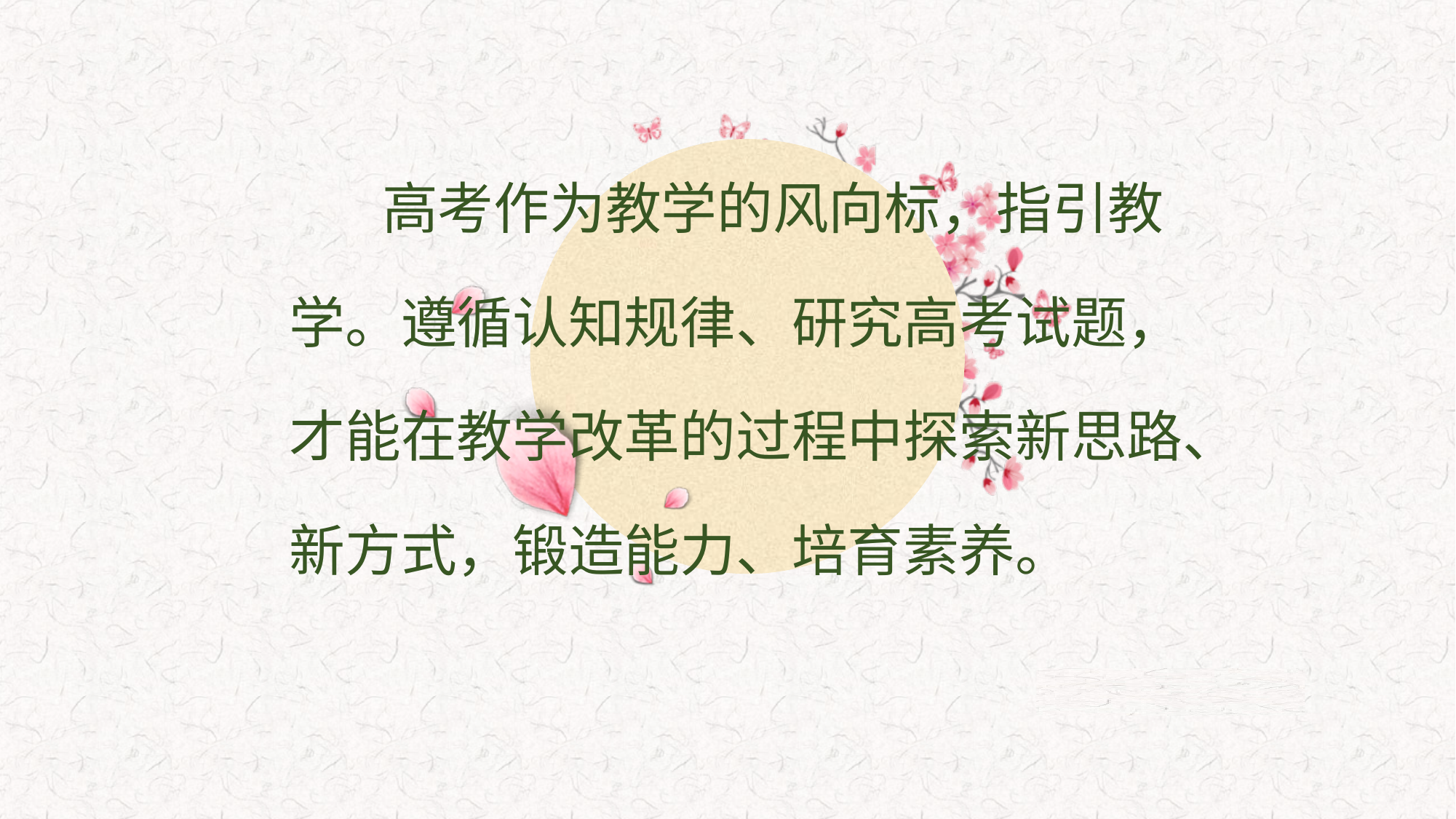

高考作为教学的风向标，指引教学。遵循认知规律、研究高考试题，才能在教学改革的过程中探索新思路、新方式，锻造能力、培育素养。